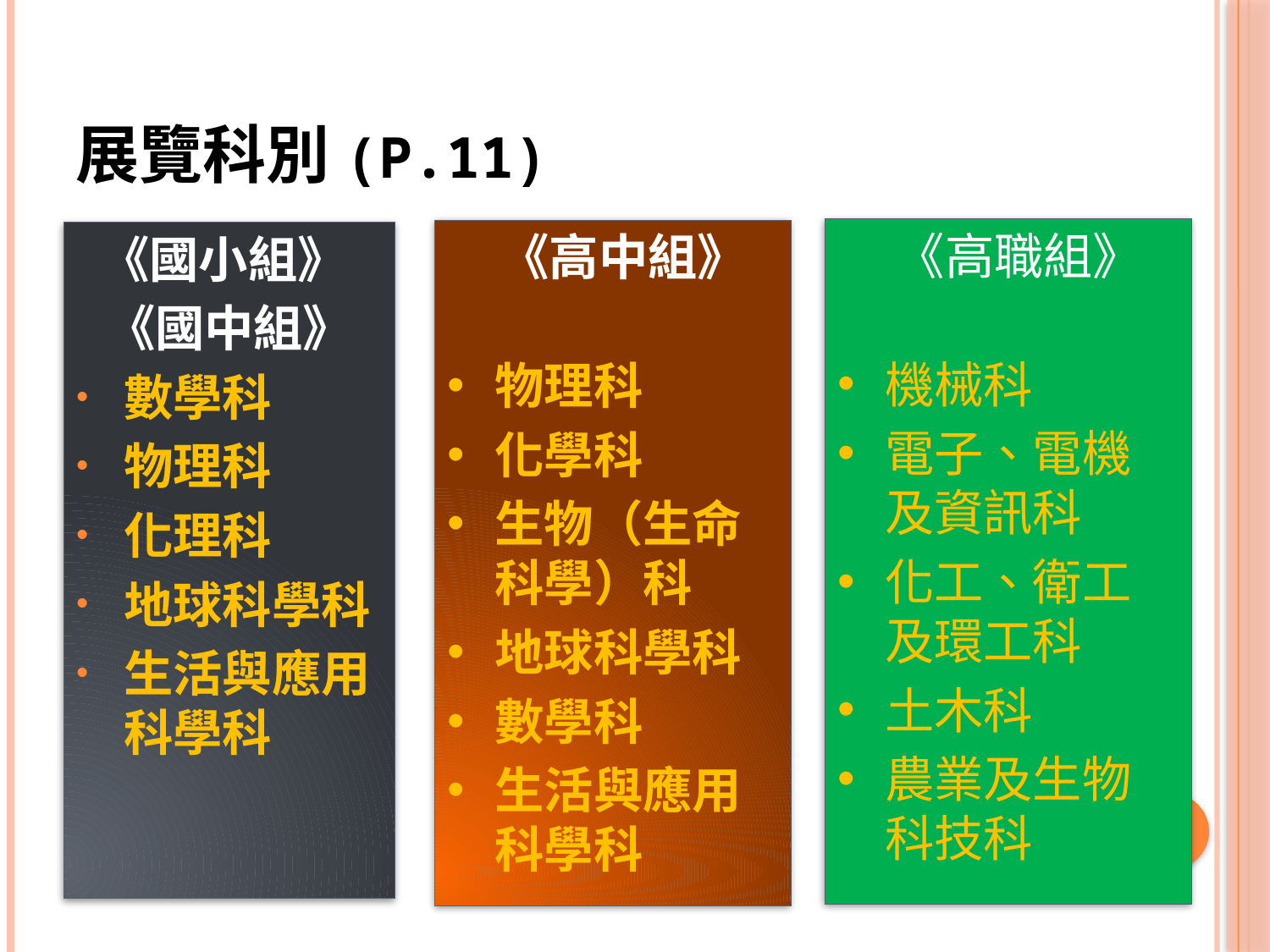

# 展覽科別(P.11)
 《高職組》

機械科
電子、電機及資訊科
化工、衛工及環工科
土木科
農業及生物科技科

 《高中組》

物理科
化學科
生物（生命科學）科
地球科學科
數學科
生活與應用科學科

《國小組》
《國中組》
數學科
物理科
化理科
地球科學科
生活與應用科學科